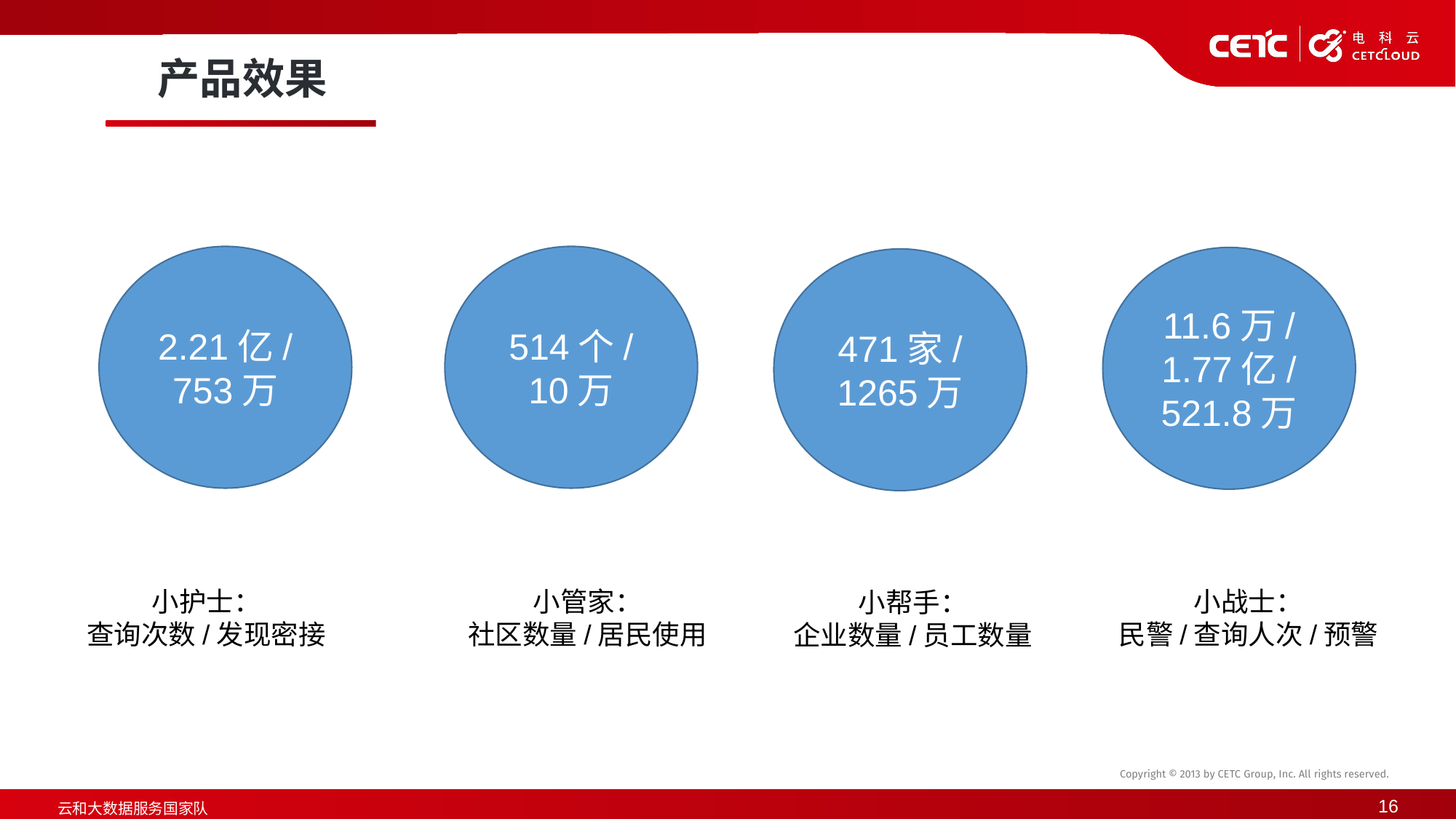

产品效果

2.21亿/753万
514个/10万
11.6万/1.77亿/521.8万
471家/1265万
小护士：
查询次数/发现密接
小管家：
社区数量/居民使用
小战士：
民警/查询人次/预警
小帮手：
企业数量/员工数量